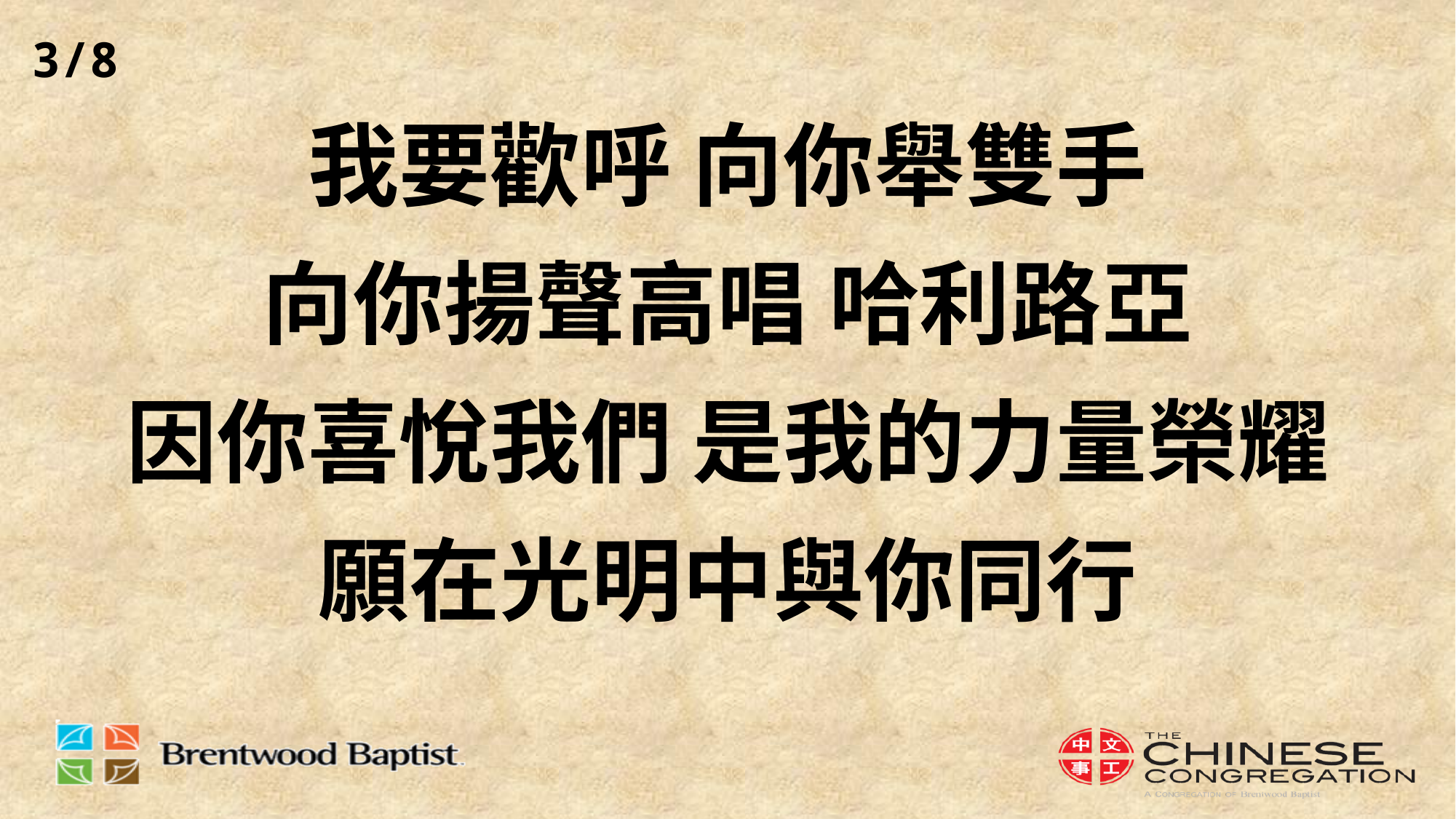

3/8
我要歡呼 向你舉雙手
向你揚聲高唱 哈利路亞
因你喜悅我們 是我的力量榮耀
願在光明中與你同行